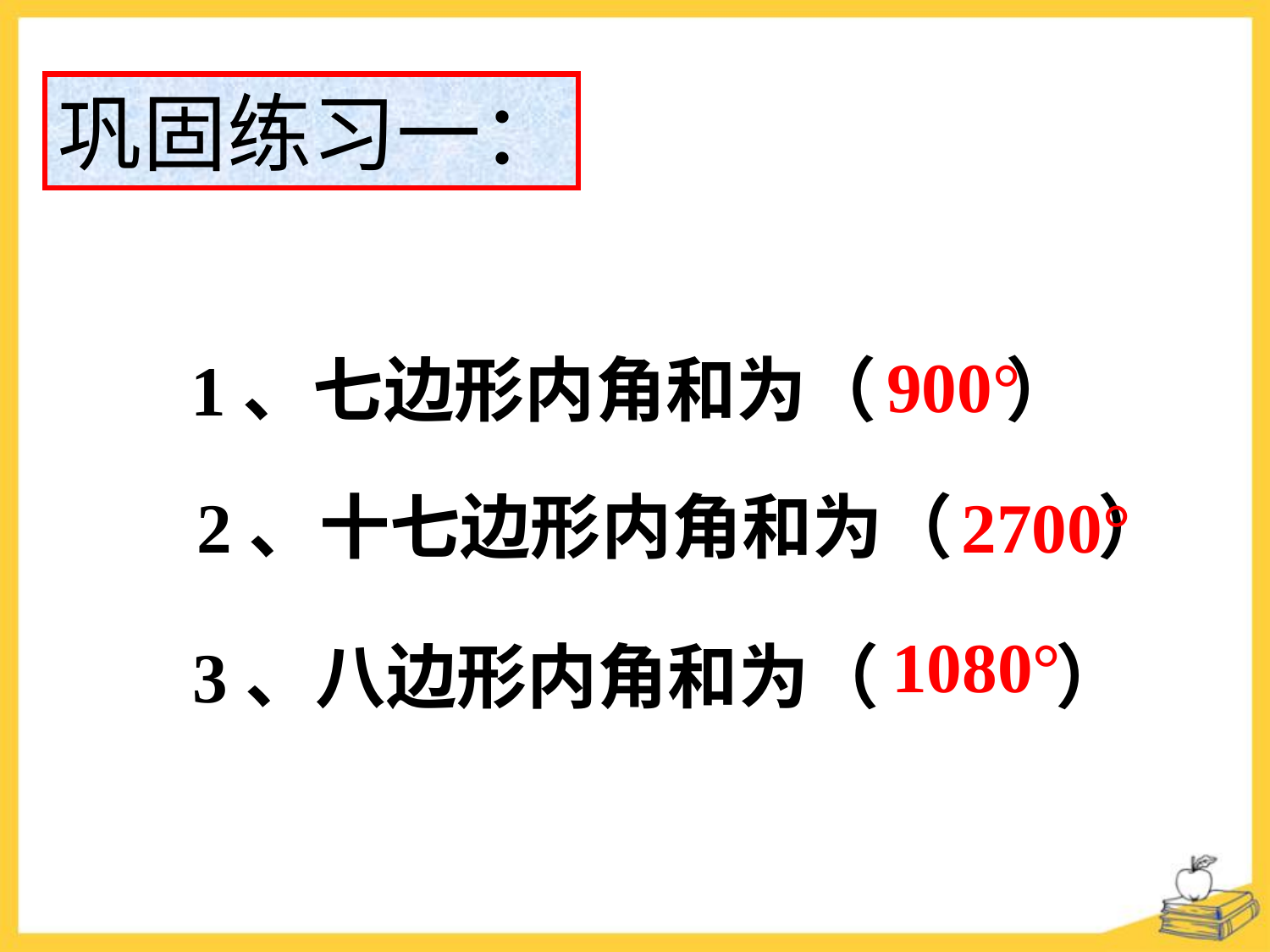

巩固练习一：
900°
1、七边形内角和为（        ）
2、十七边形内角和为（         ）
2700°
1080°
3、八边形内角和为（           ）